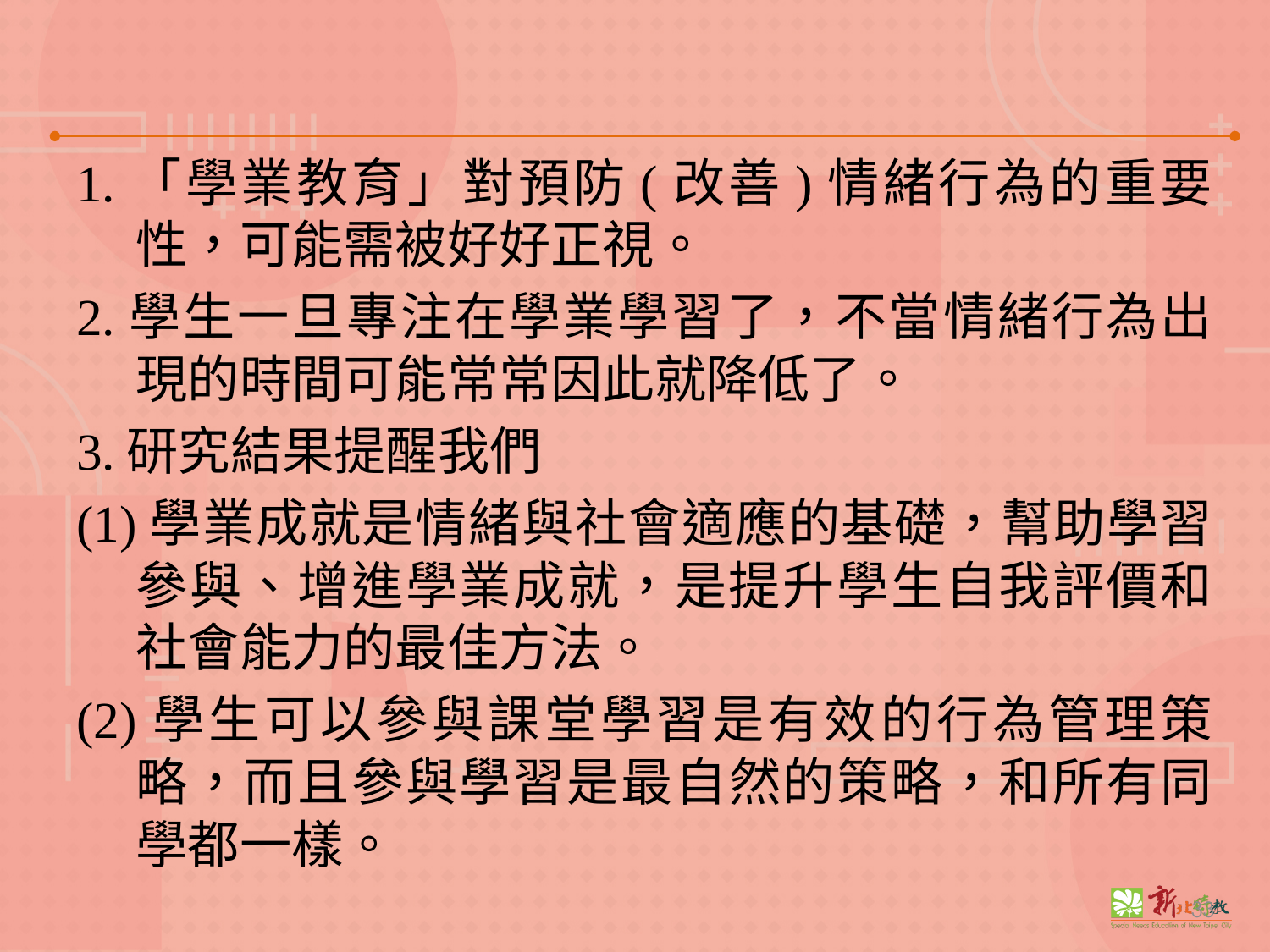

#
1.「學業教育」對預防(改善)情緒行為的重要性，可能需被好好正視。
2.學生一旦專注在學業學習了，不當情緒行為出現的時間可能常常因此就降低了。
3.研究結果提醒我們
(1)學業成就是情緒與社會適應的基礎，幫助學習參與、增進學業成就，是提升學生自我評價和社會能力的最佳方法。
(2)學生可以參與課堂學習是有效的行為管理策略，而且參與學習是最自然的策略，和所有同學都一樣。
33